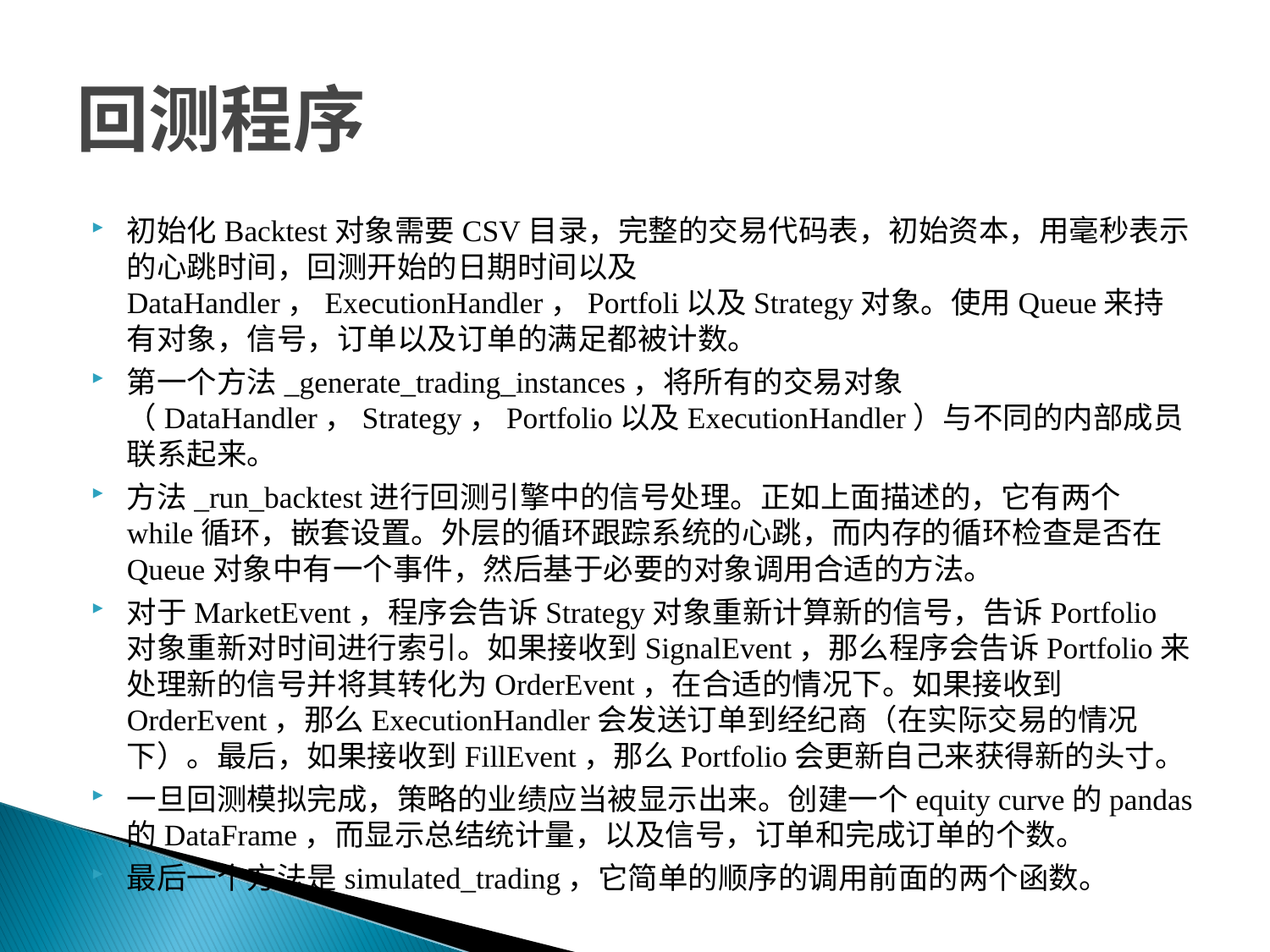

# 回测程序
初始化Backtest对象需要CSV目录，完整的交易代码表，初始资本，用毫秒表示的心跳时间，回测开始的日期时间以及DataHandler，ExecutionHandler，Portfoli以及Strategy对象。使用Queue来持有对象，信号，订单以及订单的满足都被计数。
第一个方法_generate_trading_instances，将所有的交易对象（DataHandler，Strategy，Portfolio以及ExecutionHandler）与不同的内部成员联系起来。
方法_run_backtest进行回测引擎中的信号处理。正如上面描述的，它有两个while循环，嵌套设置。外层的循环跟踪系统的心跳，而内存的循环检查是否在Queue对象中有一个事件，然后基于必要的对象调用合适的方法。
对于MarketEvent，程序会告诉Strategy对象重新计算新的信号，告诉Portfolio对象重新对时间进行索引。如果接收到SignalEvent，那么程序会告诉Portfolio来处理新的信号并将其转化为OrderEvent，在合适的情况下。如果接收到OrderEvent，那么ExecutionHandler会发送订单到经纪商（在实际交易的情况下）。最后，如果接收到FillEvent，那么Portfolio会更新自己来获得新的头寸。
一旦回测模拟完成，策略的业绩应当被显示出来。创建一个equity curve的pandas的DataFrame，而显示总结统计量，以及信号，订单和完成订单的个数。
最后一个方法是simulated_trading，它简单的顺序的调用前面的两个函数。